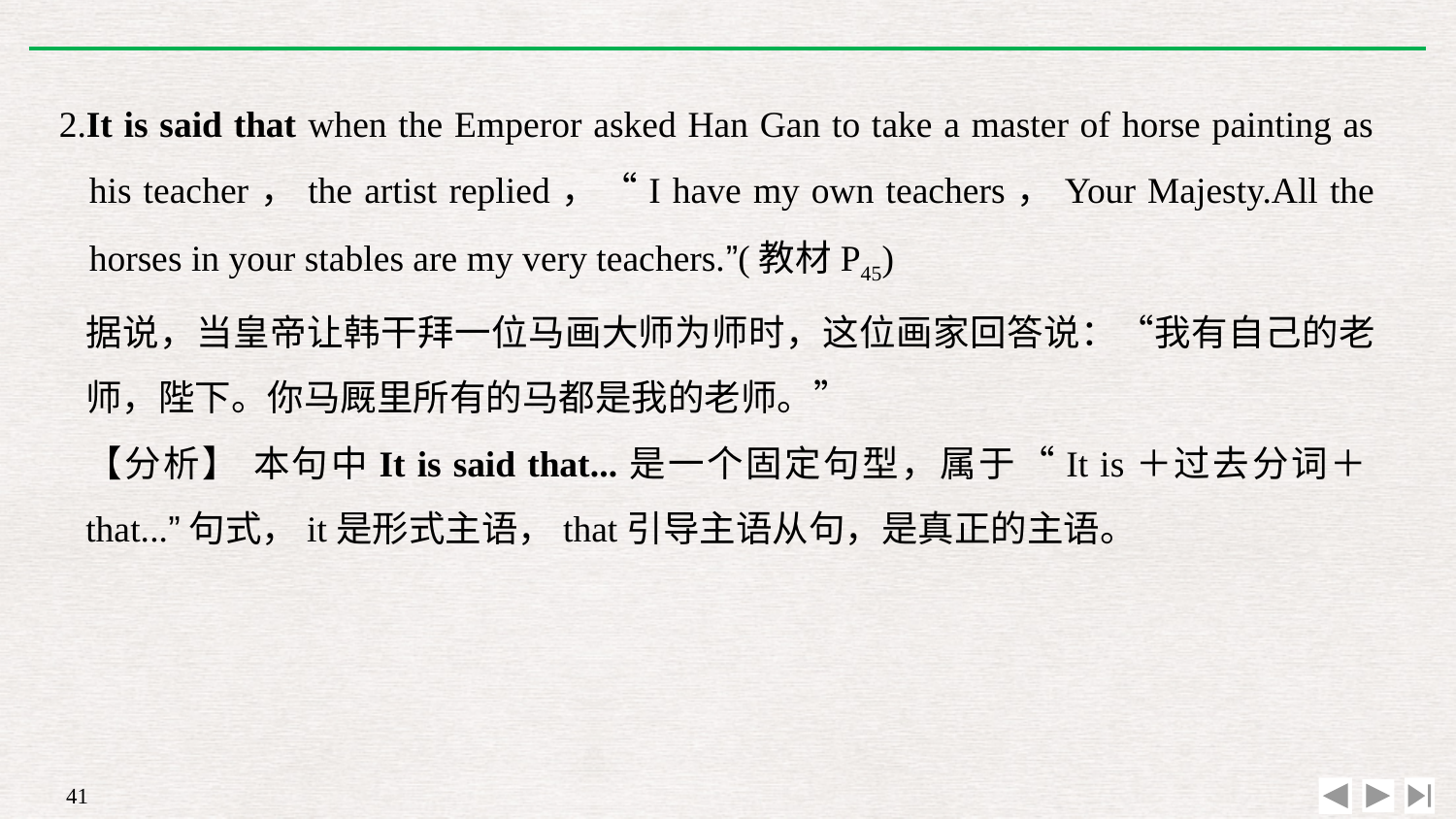

2.It is said that when the Emperor asked Han Gan to take a master of horse painting as his teacher，the artist replied，“I have my own teachers，Your Majesty.All the horses in your stables are my very teachers.”(教材P45)
据说，当皇帝让韩干拜一位马画大师为师时，这位画家回答说：“我有自己的老师，陛下。你马厩里所有的马都是我的老师。”
【分析】 本句中It is said that...是一个固定句型，属于“It is＋过去分词＋that...”句式，it是形式主语，that引导主语从句，是真正的主语。